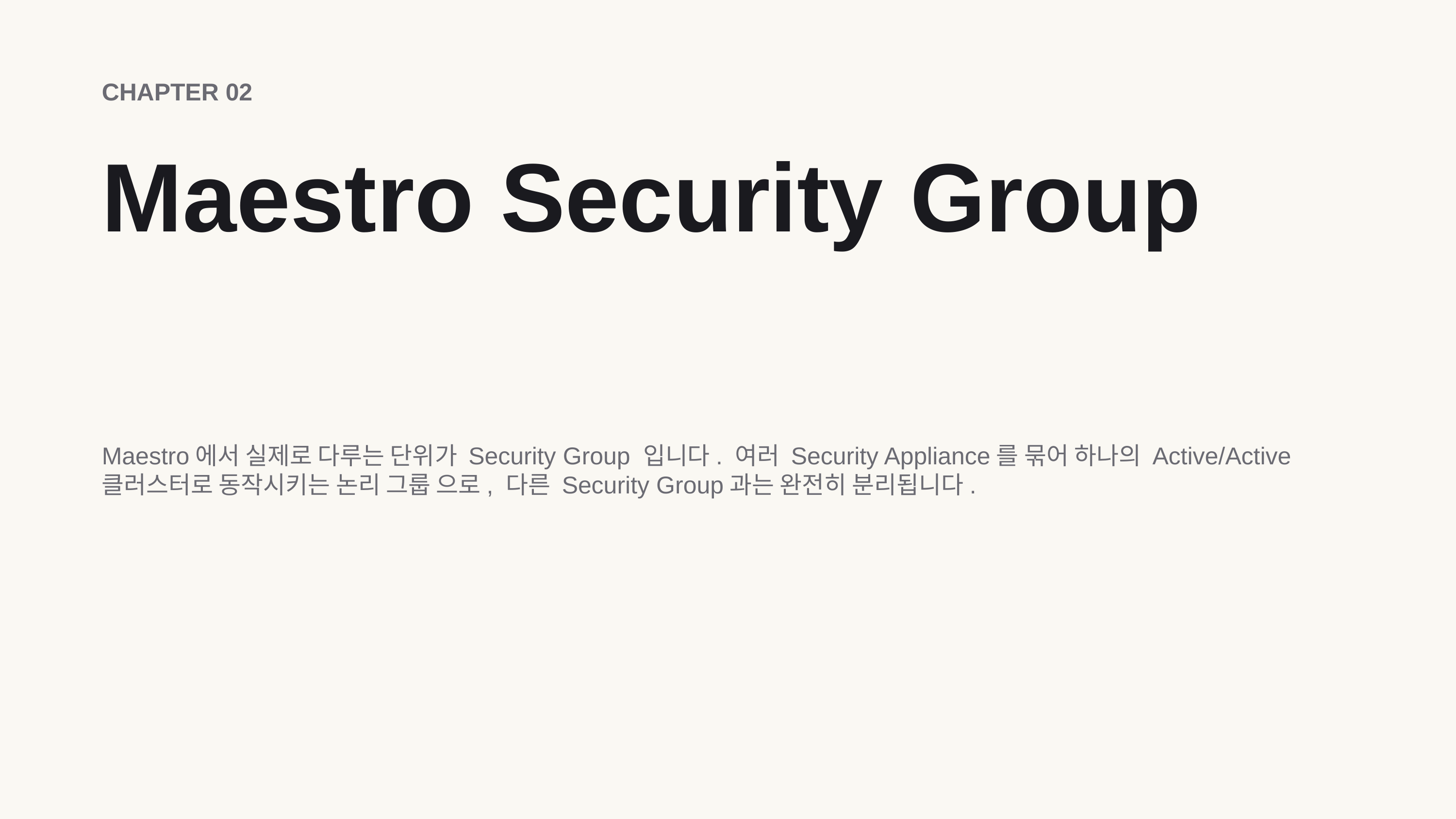

CHAPTER 02
Maestro Security Group
Maestro에서 실제로 다루는 단위가 Security Group 입니다. 여러 Security Appliance를 묶어 하나의 Active/Active 클러스터로 동작시키는 논리 그룹 으로, 다른 Security Group과는 완전히 분리됩니다.